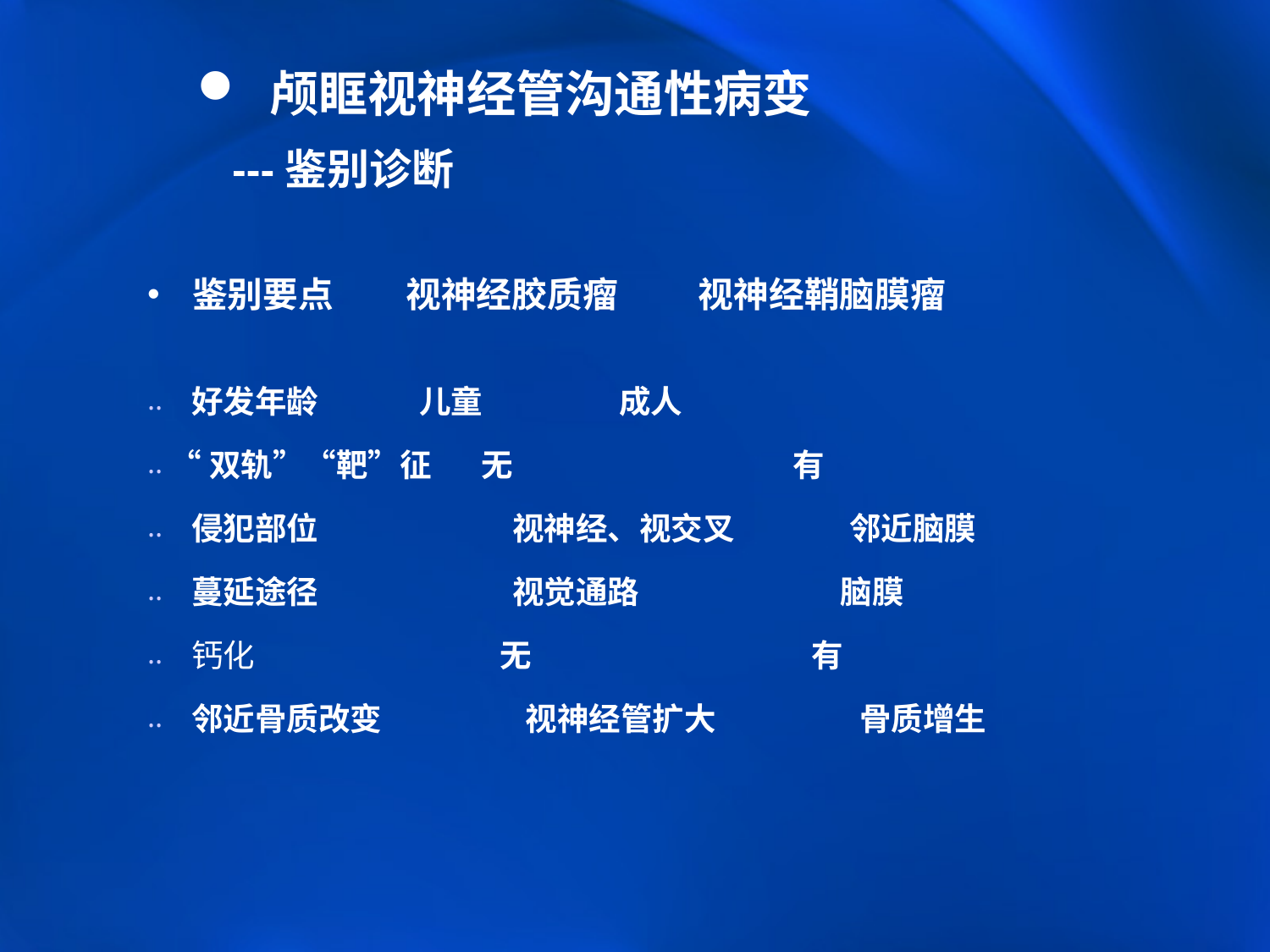

颅眶视神经管沟通性病变
  ---鉴别诊断
   鉴别要点         视神经胶质瘤          视神经鞘脑膜瘤
   好发年龄              儿童                   成人
 “双轨”“靶”征       无                                       有
   侵犯部位                           视神经、视交叉                邻近脑膜
   蔓延途径                           视觉通路                            脑膜
   钙化                                  无                                       有
   邻近骨质改变                    视神经管扩大                    骨质增生